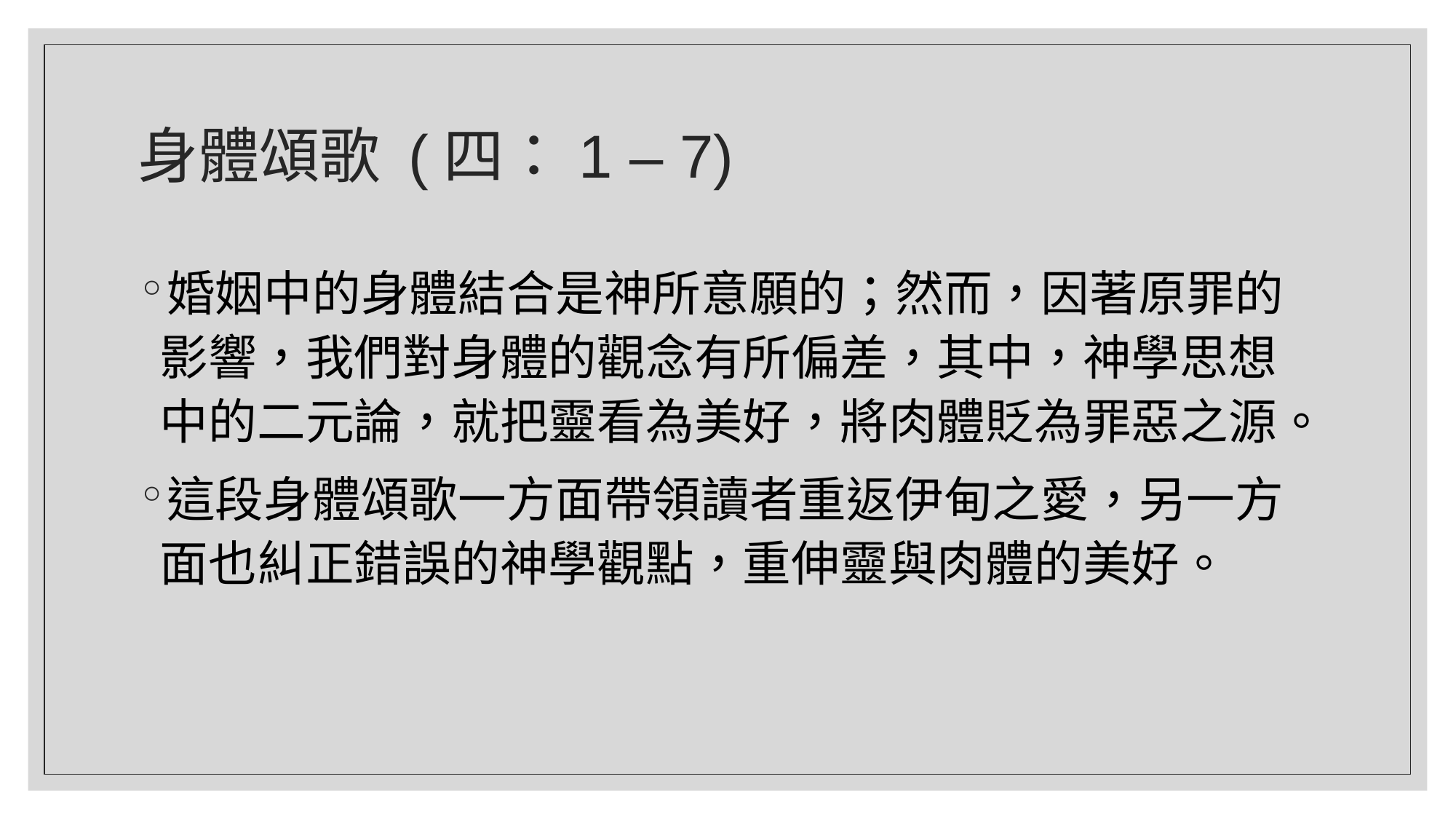

# 身體頌歌 (四：1 – 7)
婚姻中的身體結合是神所意願的；然而，因著原罪的影響，我們對身體的觀念有所偏差，其中，神學思想中的二元論，就把靈看為美好，將肉體貶為罪惡之源。
這段身體頌歌一方面帶領讀者重返伊甸之愛，另一方面也糾正錯誤的神學觀點，重伸靈與肉體的美好。